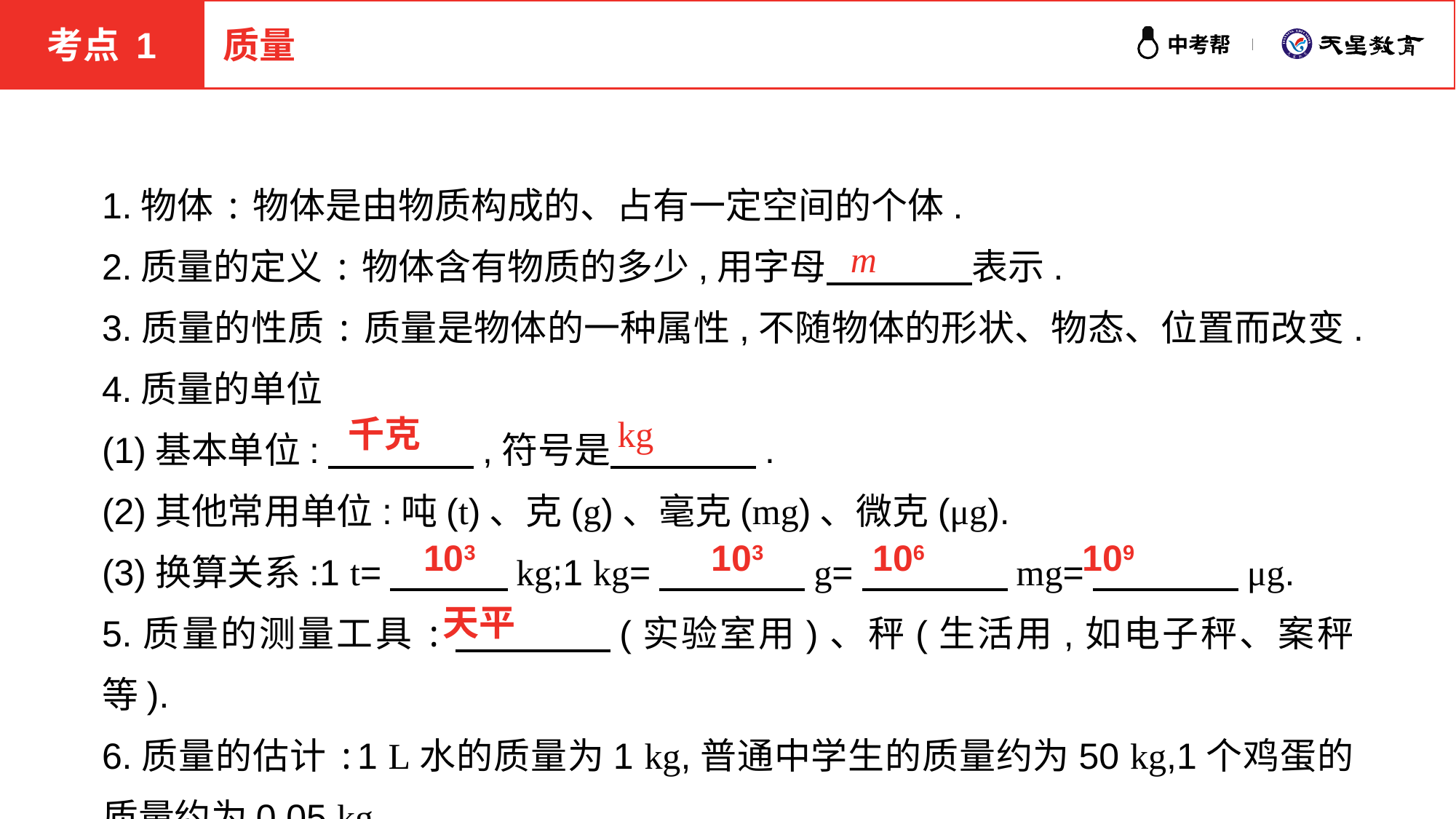

考点 1
质量
1.物体:物体是由物质构成的、占有一定空间的个体.
2.质量的定义:物体含有物质的多少,用字母　　　　表示.
3.质量的性质:质量是物体的一种属性,不随物体的形状、物态、位置而改变.
4.质量的单位
(1)基本单位:　　　　,符号是　　　　.
(2)其他常用单位:吨(t)、克(g)、毫克(mg)、微克(μg).
(3)换算关系:1 t=　 　　kg;1 kg=　　　　g=　　　　mg=　　　　μg.
5.质量的测量工具:　　　　(实验室用)、秤(生活用,如电子秤、案秤等).
6.质量的估计:1 L水的质量为1 kg,普通中学生的质量约为50 kg,1个鸡蛋的质量约为0.05 kg.
m
千克
kg
103
103
106
109
天平